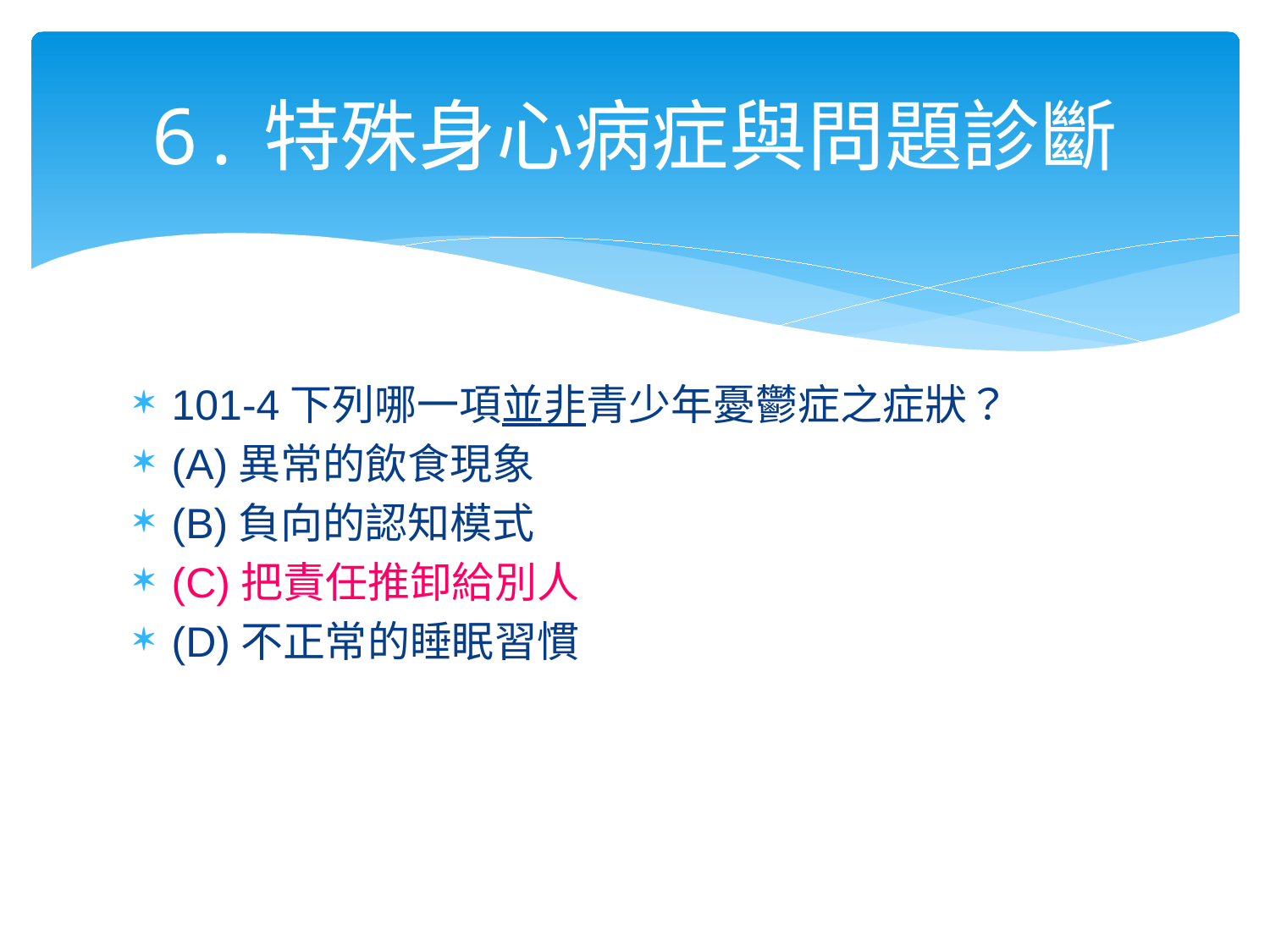

# 6.特殊身心病症與問題診斷
101-4下列哪一項並非青少年憂鬱症之症狀？
(A)異常的飲食現象
(B)負向的認知模式
(C)把責任推卸給別人
(D)不正常的睡眠習慣